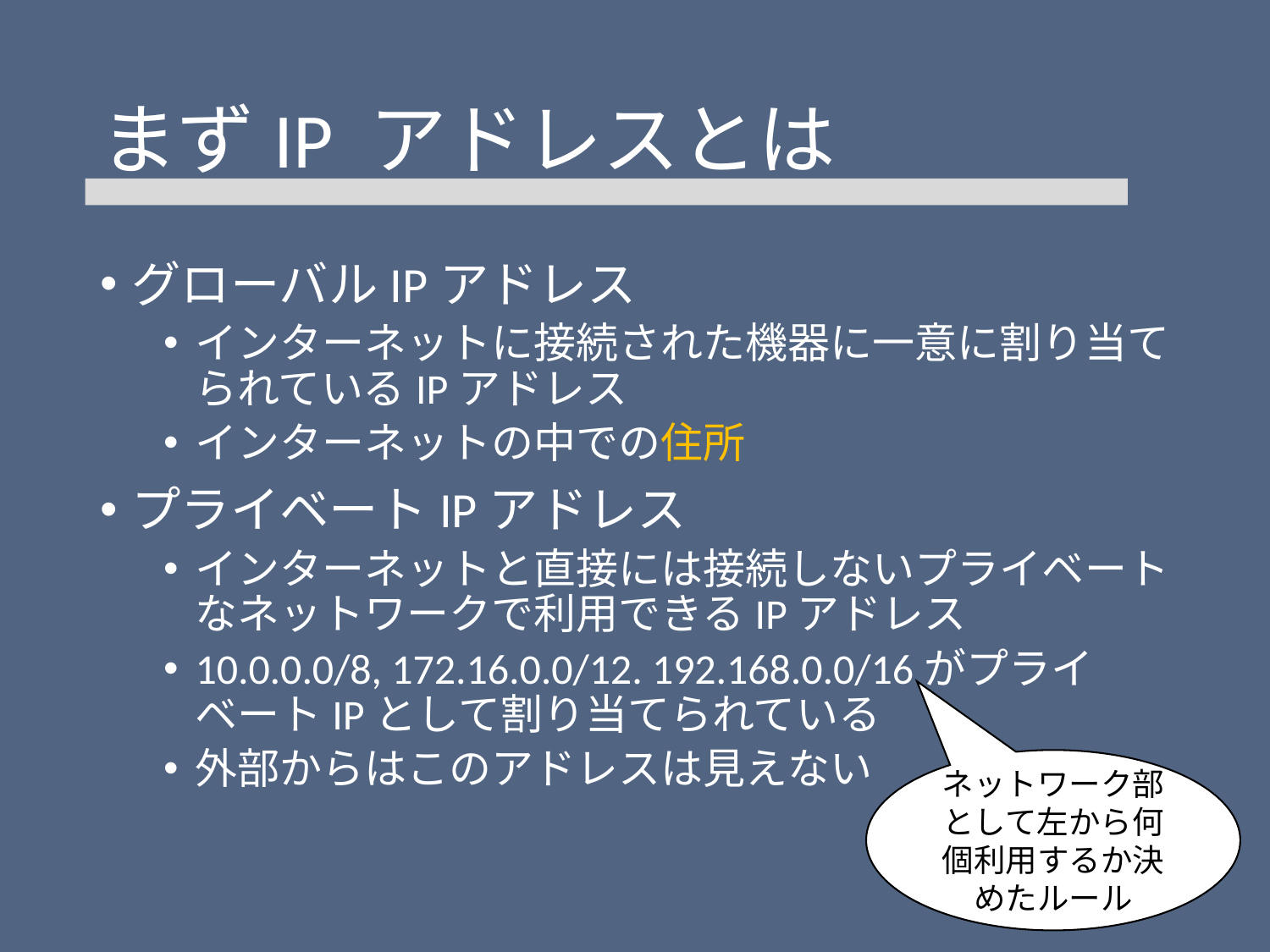

# まずIP アドレスとは

グローバルIPアドレス
インターネットに接続された機器に一意に割り当てられているIPアドレス
インターネットの中での住所
プライベートIPアドレス
インターネットと直接には接続しないプライベートなネットワークで利用できるIPアドレス
10.0.0.0/8, 172.16.0.0/12. 192.168.0.0/16がプライベートIPとして割り当てられている
外部からはこのアドレスは見えない
ネットワーク部として左から何個利用するか決めたルール